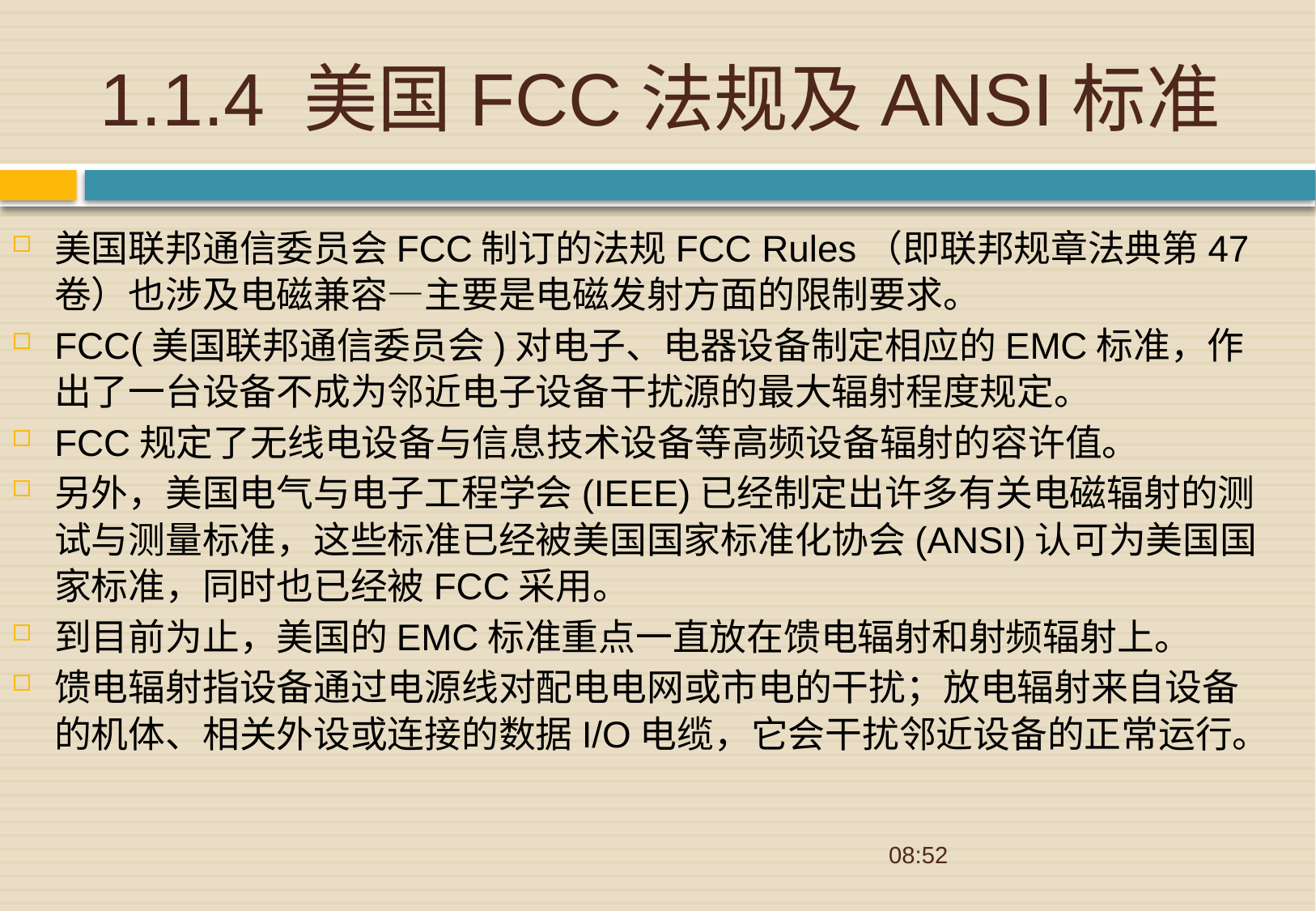

# 1.1.4 美国FCC法规及ANSI标准
美国联邦通信委员会FCC制订的法规FCC Rules（即联邦规章法典第47卷）也涉及电磁兼容—主要是电磁发射方面的限制要求。
FCC(美国联邦通信委员会)对电子、电器设备制定相应的EMC标准，作出了一台设备不成为邻近电子设备干扰源的最大辐射程度规定。
FCC规定了无线电设备与信息技术设备等高频设备辐射的容许值。
另外，美国电气与电子工程学会(IEEE)已经制定出许多有关电磁辐射的测试与测量标准，这些标准已经被美国国家标准化协会(ANSI)认可为美国国家标准，同时也已经被FCC采用。
到目前为止，美国的EMC标准重点一直放在馈电辐射和射频辐射上。
馈电辐射指设备通过电源线对配电电网或市电的干扰；放电辐射来自设备的机体、相关外设或连接的数据I/O电缆，它会干扰邻近设备的正常运行。
08:52